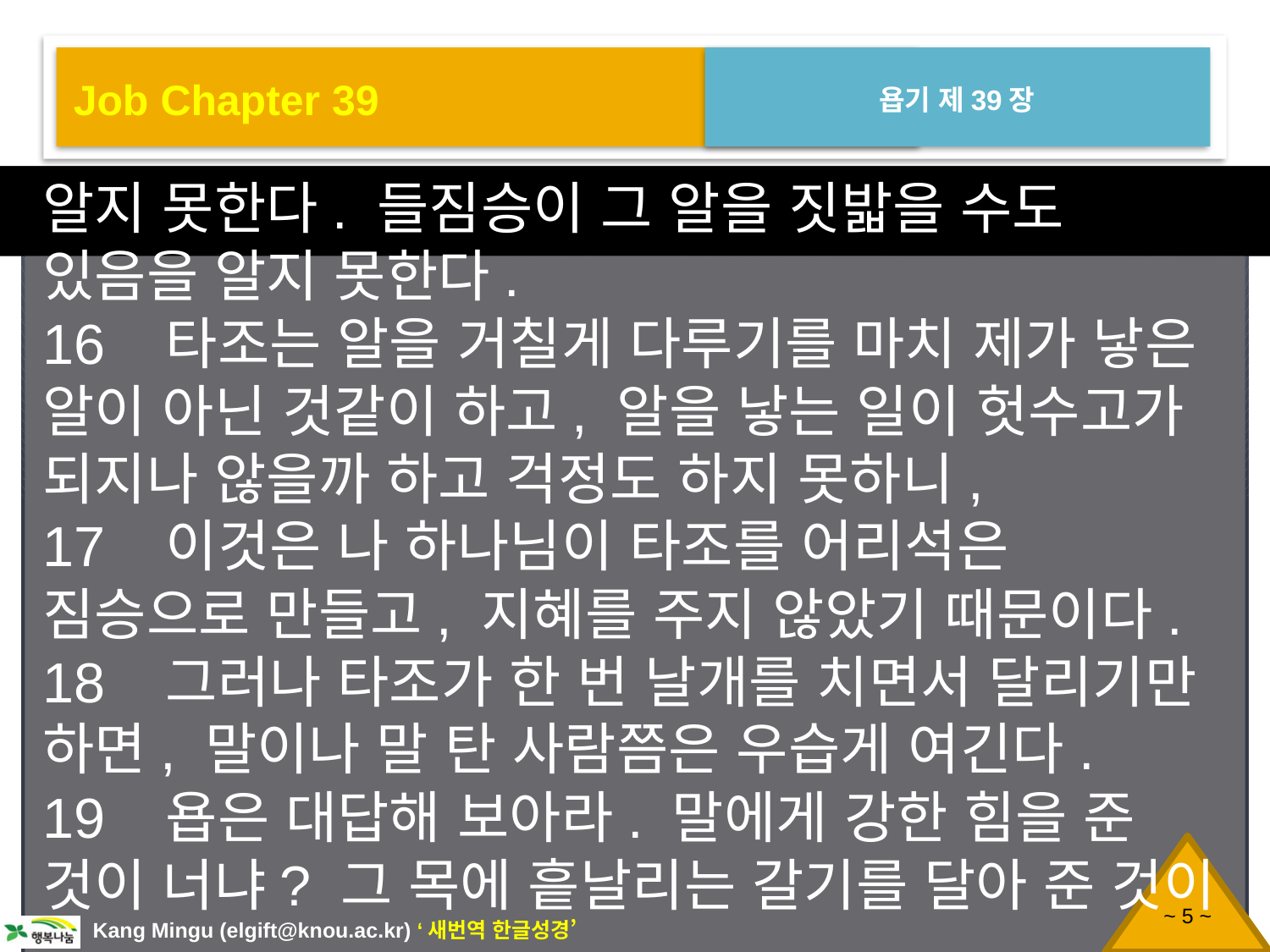

Job Chapter 39
욥기 제39장
알지 못한다. 들짐승이 그 알을 짓밟을 수도 있음을 알지 못한다.
16   타조는 알을 거칠게 다루기를 마치 제가 낳은 알이 아닌 것같이 하고, 알을 낳는 일이 헛수고가 되지나 않을까 하고 걱정도 하지 못하니,
17   이것은 나 하나님이 타조를 어리석은 짐승으로 만들고, 지혜를 주지 않았기 때문이다.
18   그러나 타조가 한 번 날개를 치면서 달리기만 하면, 말이나 말 탄 사람쯤은 우습게 여긴다.
19   욥은 대답해 보아라. 말에게 강한 힘을 준 것이 너냐? 그 목에 흩날리는 갈기를 달아 준 것이